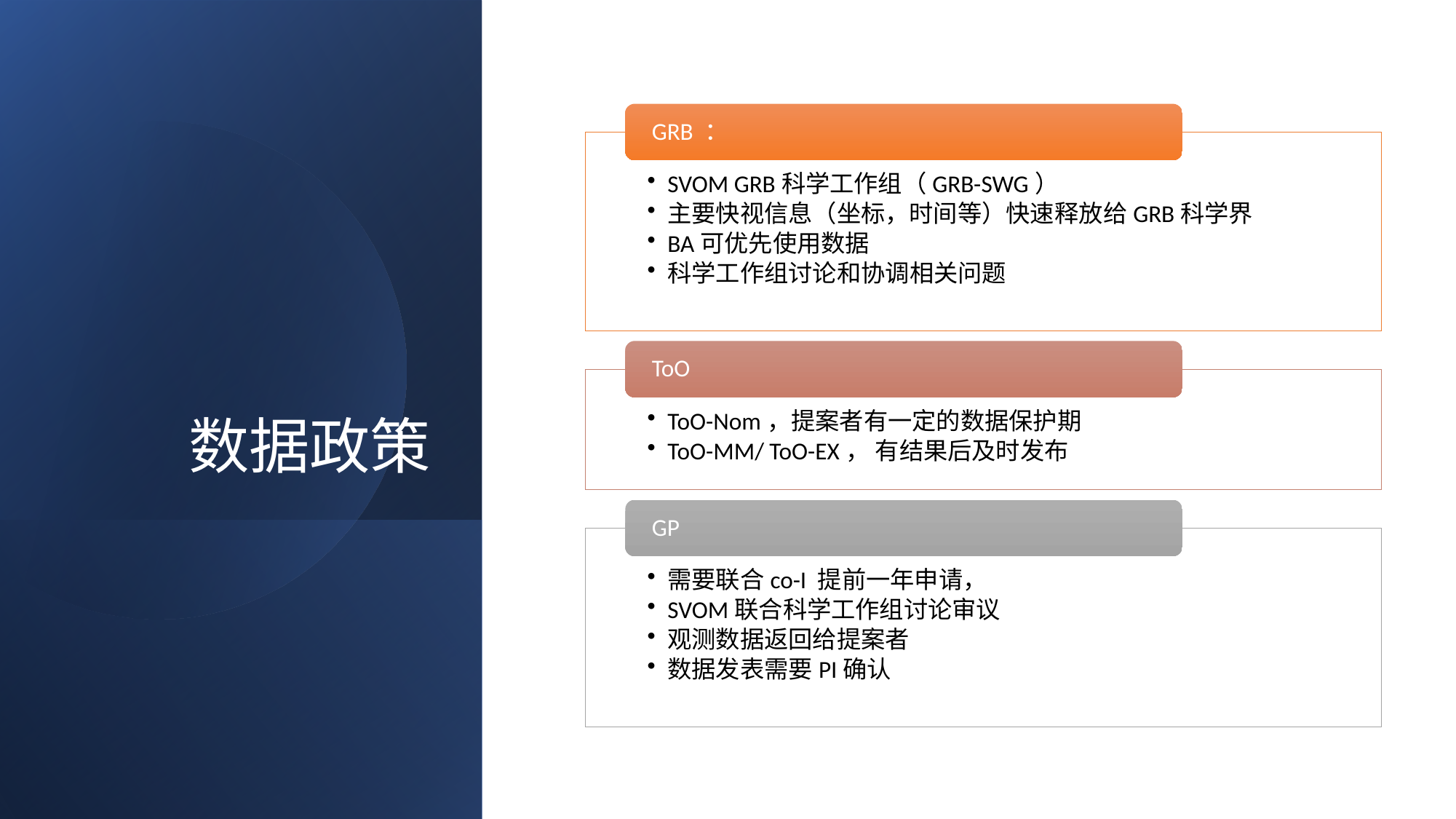

SVOM GRB科学工作组（GRB-SWG）
主要快视信息（坐标，时间等）快速释放给GRB科学界
BA可优先使用数据
科学工作组讨论和协调相关问题
GRB ：
ToO-Nom，提案者有一定的数据保护期
ToO-MM/ ToO-EX， 有结果后及时发布
ToO
需要联合co-I 提前一年申请，
SVOM联合科学工作组讨论审议
观测数据返回给提案者
数据发表需要PI确认
GP

# 数据政策